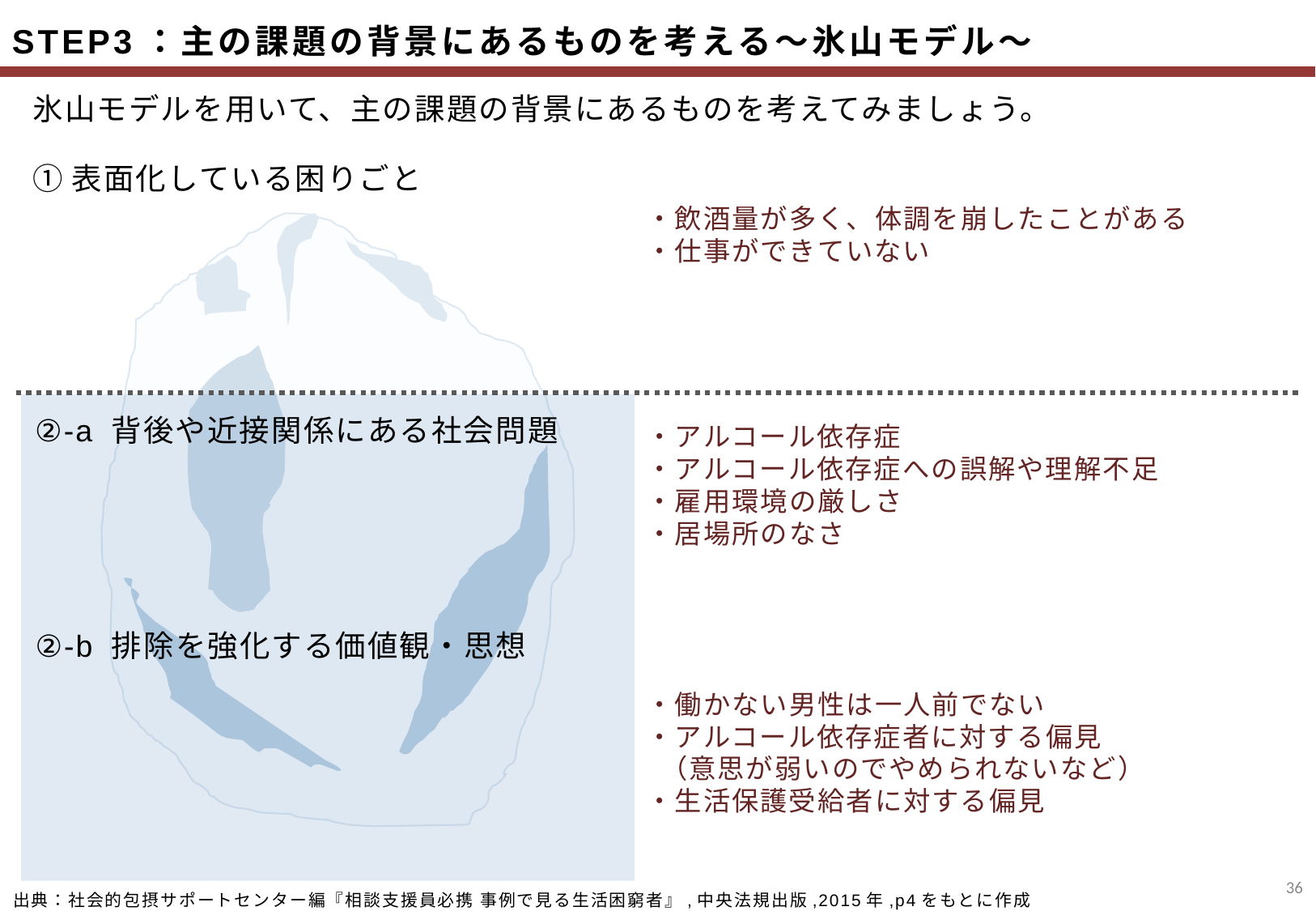

STEP3：主の課題の背景にあるものを考える～氷山モデル～
氷山モデルを用いて、主の課題の背景にあるものを考えてみましょう。
・飲酒量が多く、体調を崩したことがある
・仕事ができていない
①表面化している困りごと

・アルコール依存症
・アルコール依存症への誤解や理解不足
・雇用環境の厳しさ
・居場所のなさ

②-a 背後や近接関係にある社会問題

②-b 排除を強化する価値観・思想

・働かない男性は一人前でない
・アルコール依存症者に対する偏見
 （意思が弱いのでやめられないなど）
・生活保護受給者に対する偏見
36
出典：社会的包摂サポートセンター編『相談支援員必携 事例で見る生活困窮者』,中央法規出版,2015年,p4をもとに作成